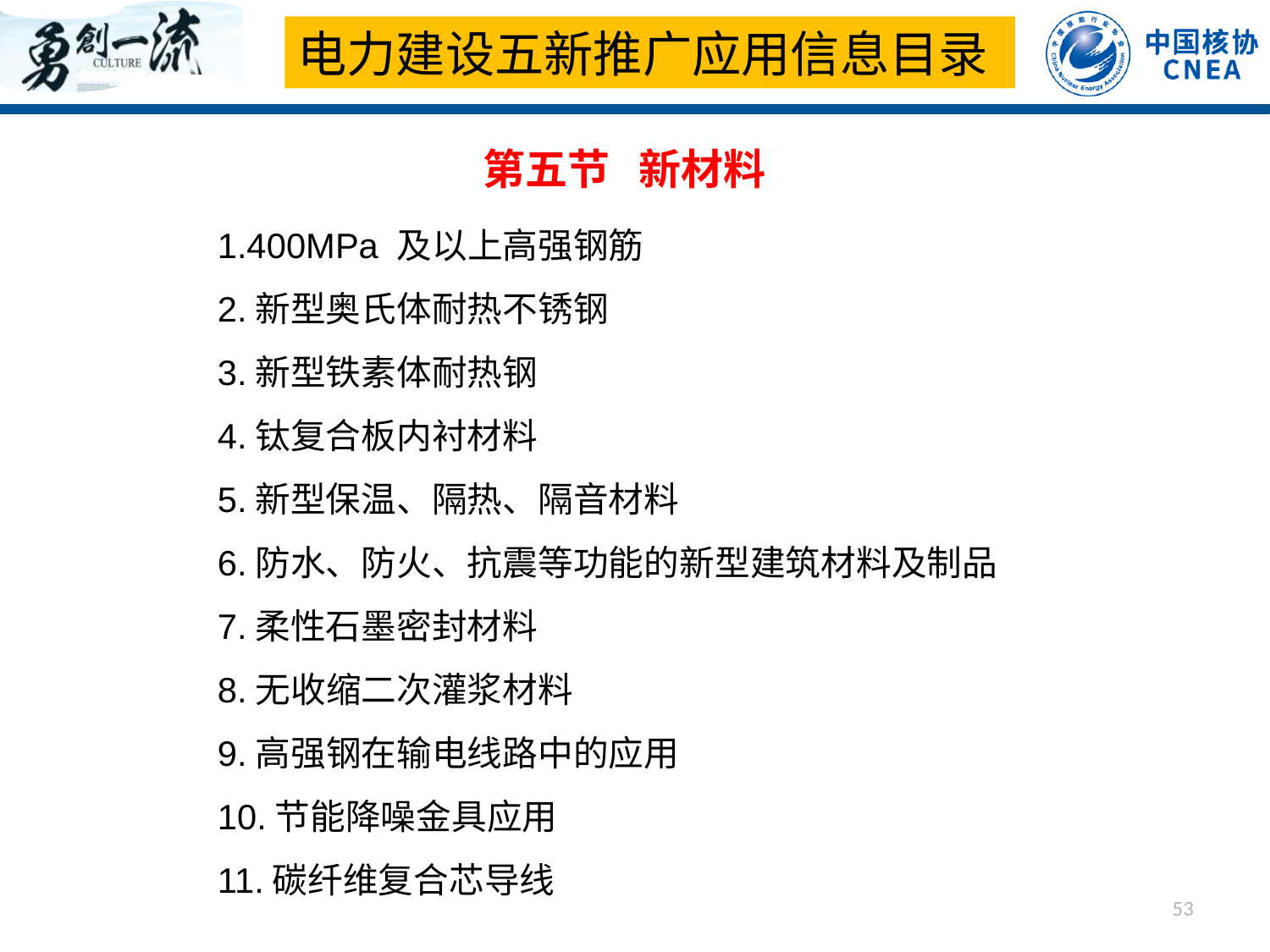

电力建设五新推广应用信息目录
第五节   新材料
1.400MPa 及以上高强钢筋
2.新型奥氏体耐热不锈钢
3.新型铁素体耐热钢
4.钛复合板内衬材料
5.新型保温、隔热、隔音材料
6.防水、防火、抗震等功能的新型建筑材料及制品
7.柔性石墨密封材料
8.无收缩二次灌浆材料
9.高强钢在输电线路中的应用
10.节能降噪金具应用
11.碳纤维复合芯导线
53